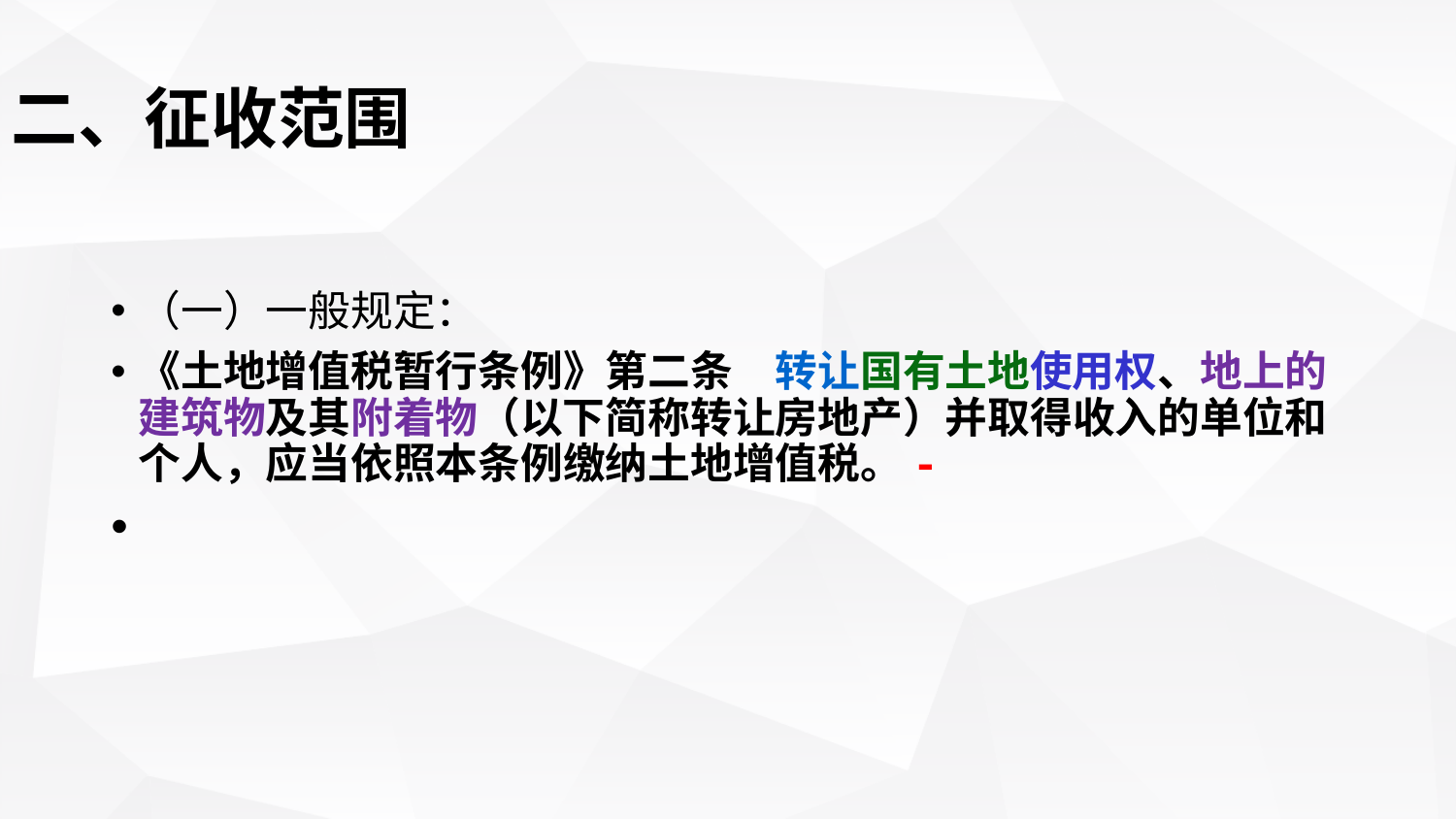

# 二、征收范围

（一）一般规定：
《土地增值税暂行条例》第二条　转让国有土地使用权、地上的建筑物及其附着物（以下简称转让房地产）并取得收入的单位和个人，应当依照本条例缴纳土地增值税。-